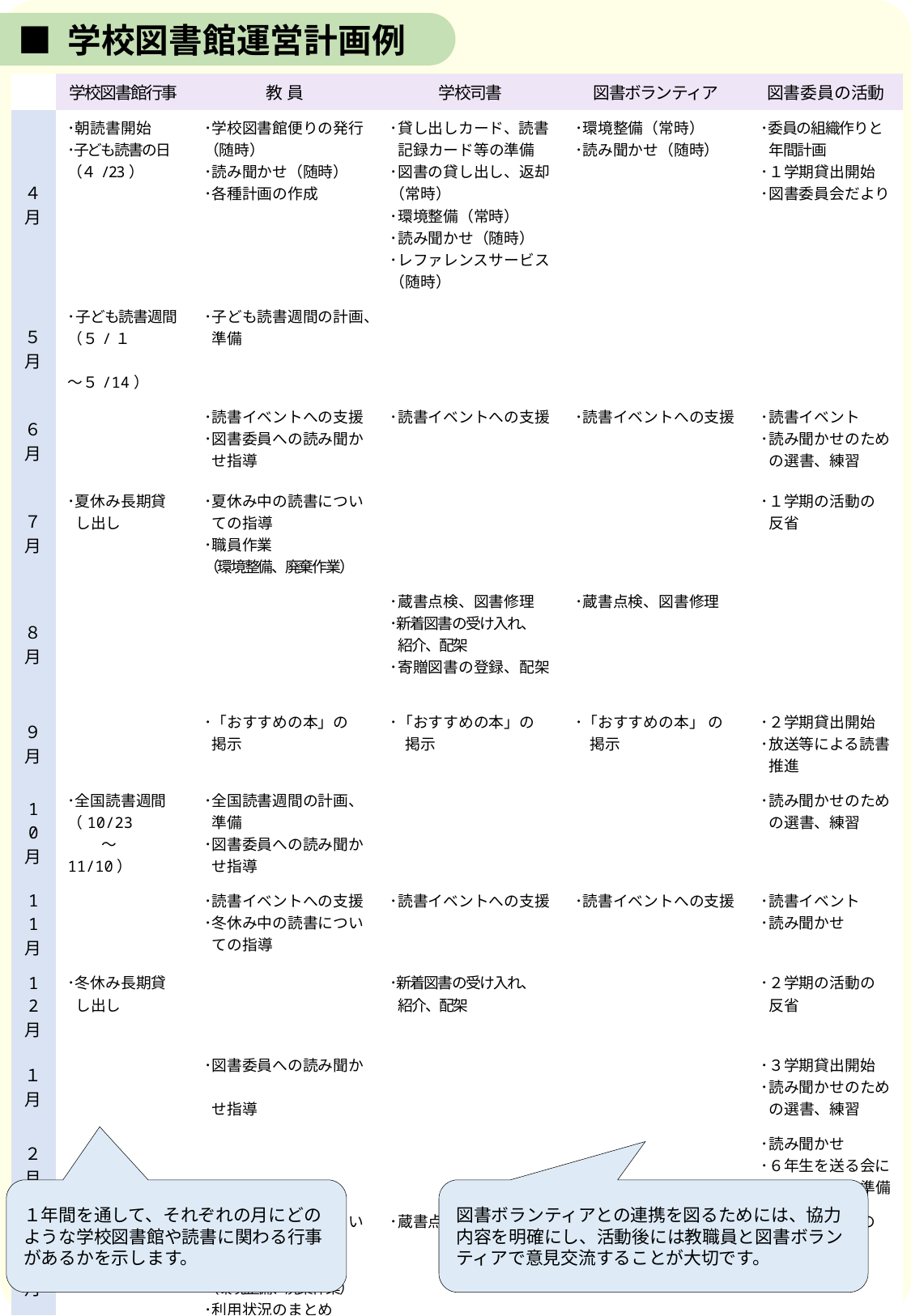

■ 学校図書館運営計画例
|  | 学校図書館行事 | 教 員 | 学校司書 | 図書ボランティア | 図書委員の活動 |
| --- | --- | --- | --- | --- | --- |
| ４ 月 | ･朝読書開始 ･子ども読書の日 （４/23） | ･学校図書館便りの発行（随時） ･読み聞かせ（随時） ･各種計画の作成 | ･貸し出しカード、読書 記録カード等の準備 ･図書の貸し出し、返却 （常時） ･環境整備（常時） ･読み聞かせ（随時） ･レファレンスサービス（随時） | ･環境整備（常時） ･読み聞かせ（随時） | ･委員の組織作りと 年間計画 ･１学期貸出開始 ･図書委員会だより |
| ５月 | ･子ども読書週間（５/１ 　　 ～５/14） | ･子ども読書週間の計画、 準備 |  |  |  |
| ６ 月 |  | ･読書イベントへの支援 ･図書委員への読み聞か せ指導 | ･読書イベントへの支援 | ･読書イベントへの支援 | ･読書イベント ･読み聞かせのため の選書、練習 |
| ７ 月 | ･夏休み長期貸 し出し | ･夏休み中の読書につい ての指導 ･職員作業 （環境整備、廃棄作業） |  |  | ･１学期の活動の 反省 |
| ８ 月 |  |  | ･蔵書点検、図書修理 ･新着図書の受け入れ、 紹介、配架 ･寄贈図書の登録、配架 | ･蔵書点検、図書修理 |  |
| ９月 |  | ･「おすすめの本」の 掲示 | ･「おすすめの本」の 　掲示 | ･「おすすめの本」 の 　掲示 | ･２学期貸出開始 ･放送等による読書 推進 |
| 10 月 | ･全国読書週間 （10/23 　　 ～11/10） | ･全国読書週間の計画、 準備 ･図書委員への読み聞か せ指導 |  |  | ･読み聞かせのため の選書、練習 |
| 11 月 | 全国読書週間 | ･読書イベントへの支援 ･冬休み中の読書につい ての指導 | ･読書イベントへの支援 | ･読書イベントへの支援 | ･読書イベント ･読み聞かせ |
| 12 月 | ･冬休み長期貸 し出し |  | ･新着図書の受け入れ、 紹介、配架 |  | ･２学期の活動の 反省 |
| １ 月 |  | ･図書委員への読み聞か せ指導 |  |  | ･３学期貸出開始 ･読み聞かせのため の選書、練習 |
| ２ 月 |  |  |  |  | ･読み聞かせ ･６年生を送る会に 向けた掲示物準備 |
| ３ 月 |  | ･春休み中の読書につい ての指導 ･職員作業 （環境整備、廃棄作業） ･利用状況のまとめ ･各種計画の総括 | ･蔵書点検、図書修理 | ･蔵書点検、図書修理 | ･１年間の活動の 反省 ･書架のそうじ |
図書ボランティアとの連携を図るためには、協力内容を明確にし、活動後には教職員と図書ボランティアで意見交流することが大切です。
１年間を通して、それぞれの月にどのような学校図書館や読書に関わる行事があるかを示します。